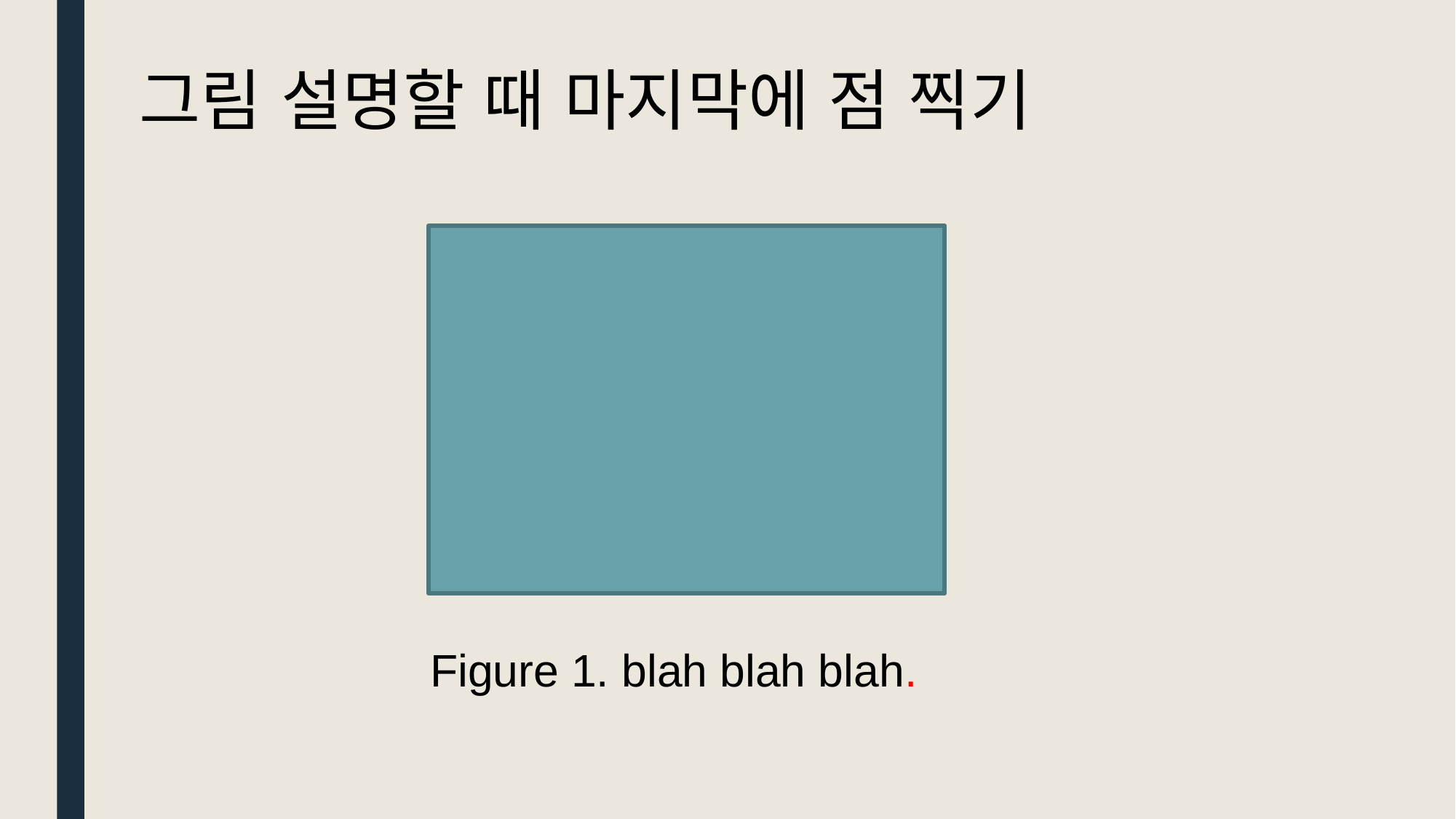

그림 설명할 때 마지막에 점 찍기

Figure 1. blah blah blah.